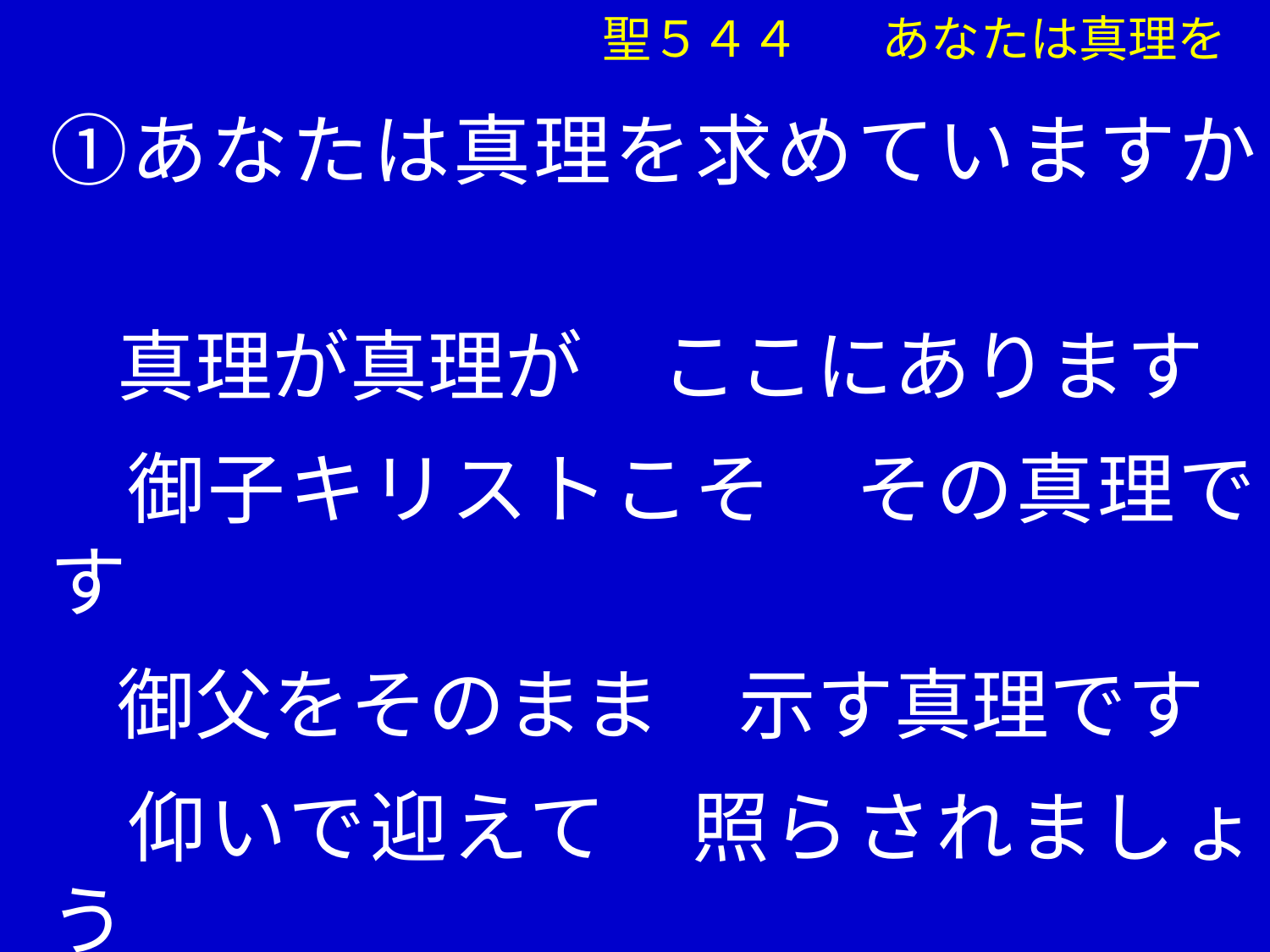

①あなたは真理を求めていますか
　  真理が真理が　ここにあります
　  御子キリストこそ　その真理です
　  御父をそのまま　示す真理です
　  仰いで迎えて　照らされましょう
　　　　　 　　　　聖５４４   　あなたは真理を